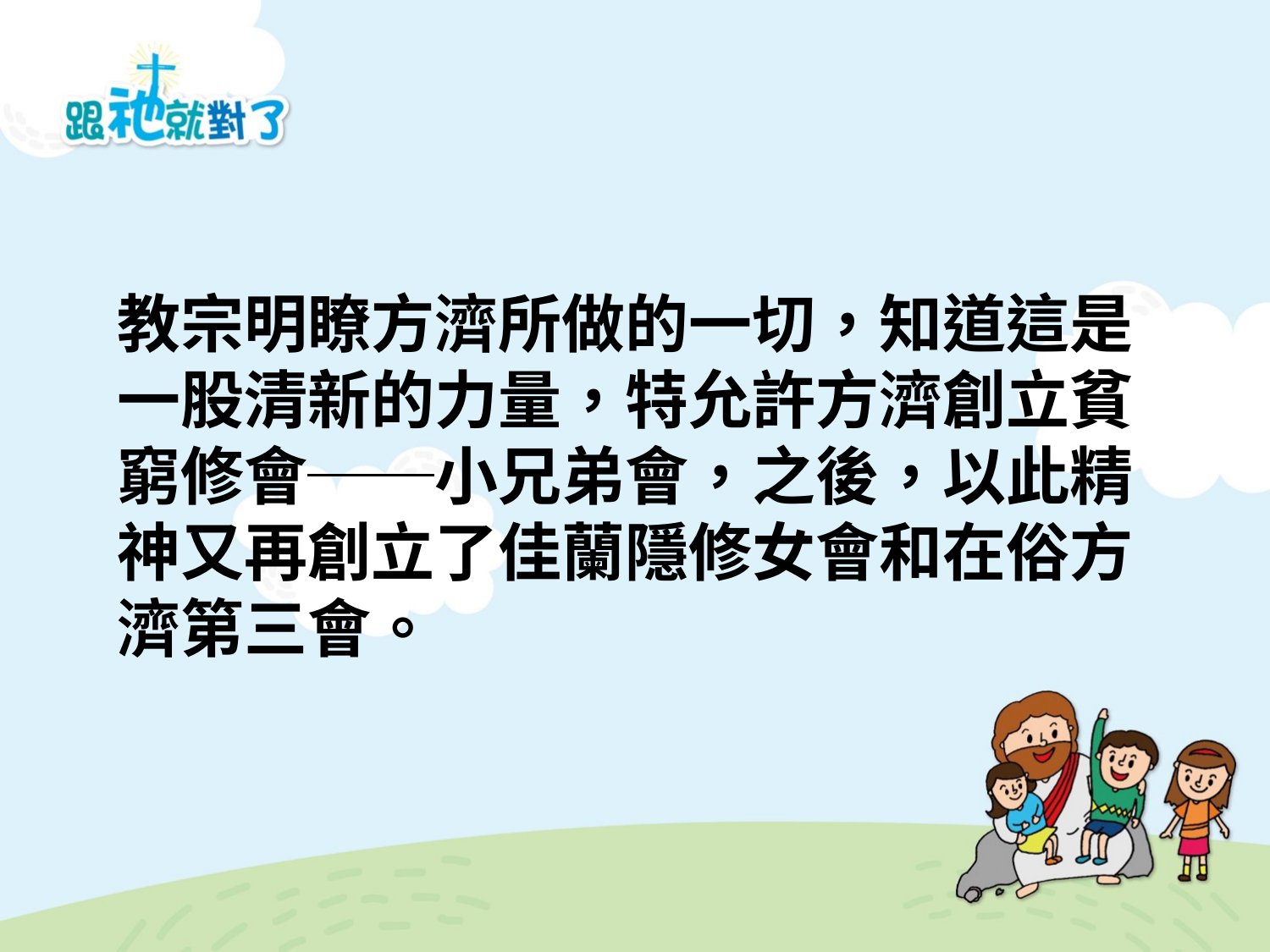

教宗明瞭方濟所做的一切，知道這是一股清新的力量，特允許方濟創立貧窮修會──小兄弟會，之後，以此精神又再創立了佳蘭隱修女會和在俗方濟第三會。